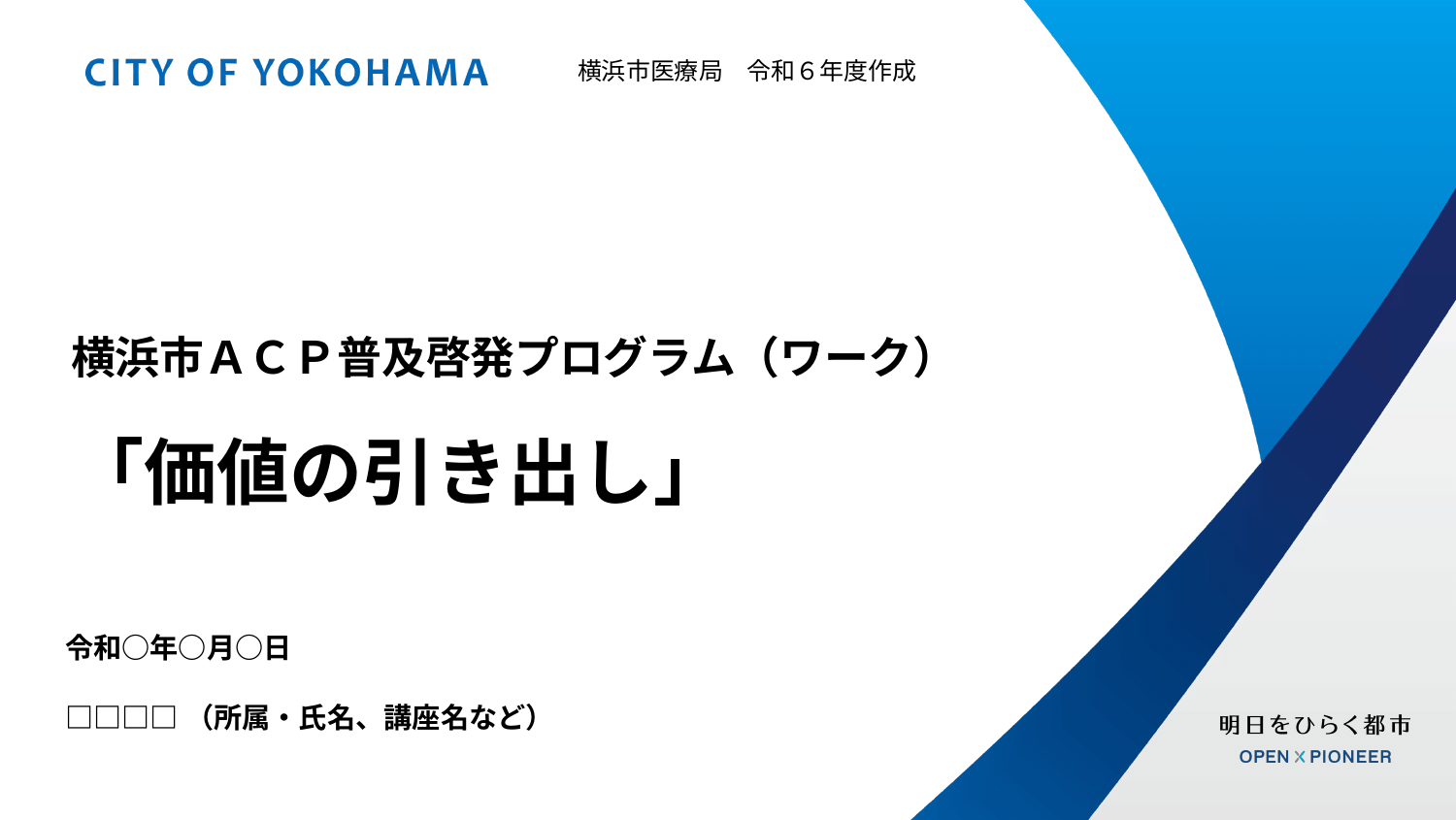

横浜市医療局　令和６年度作成
# 横浜市ＡＣＰ普及啓発プログラム（ワーク） 「価値の引き出し」
令和○年○月○日
□□□□（所属・氏名、講座名など）